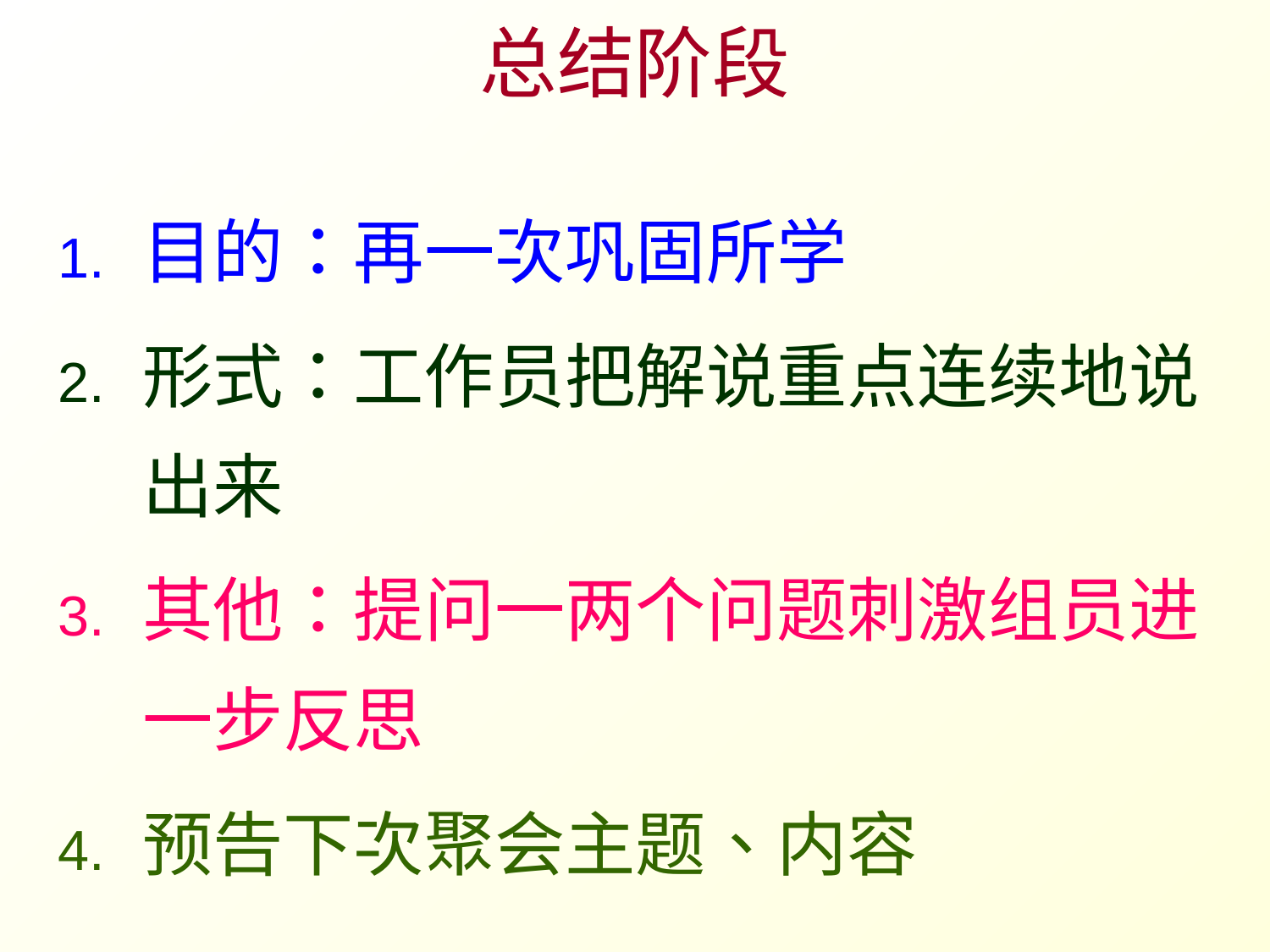

# 总结阶段
目的：再一次巩固所学
形式：工作员把解说重点连续地说出来
其他：提问一两个问题刺激组员进一步反思
预告下次聚会主题、内容